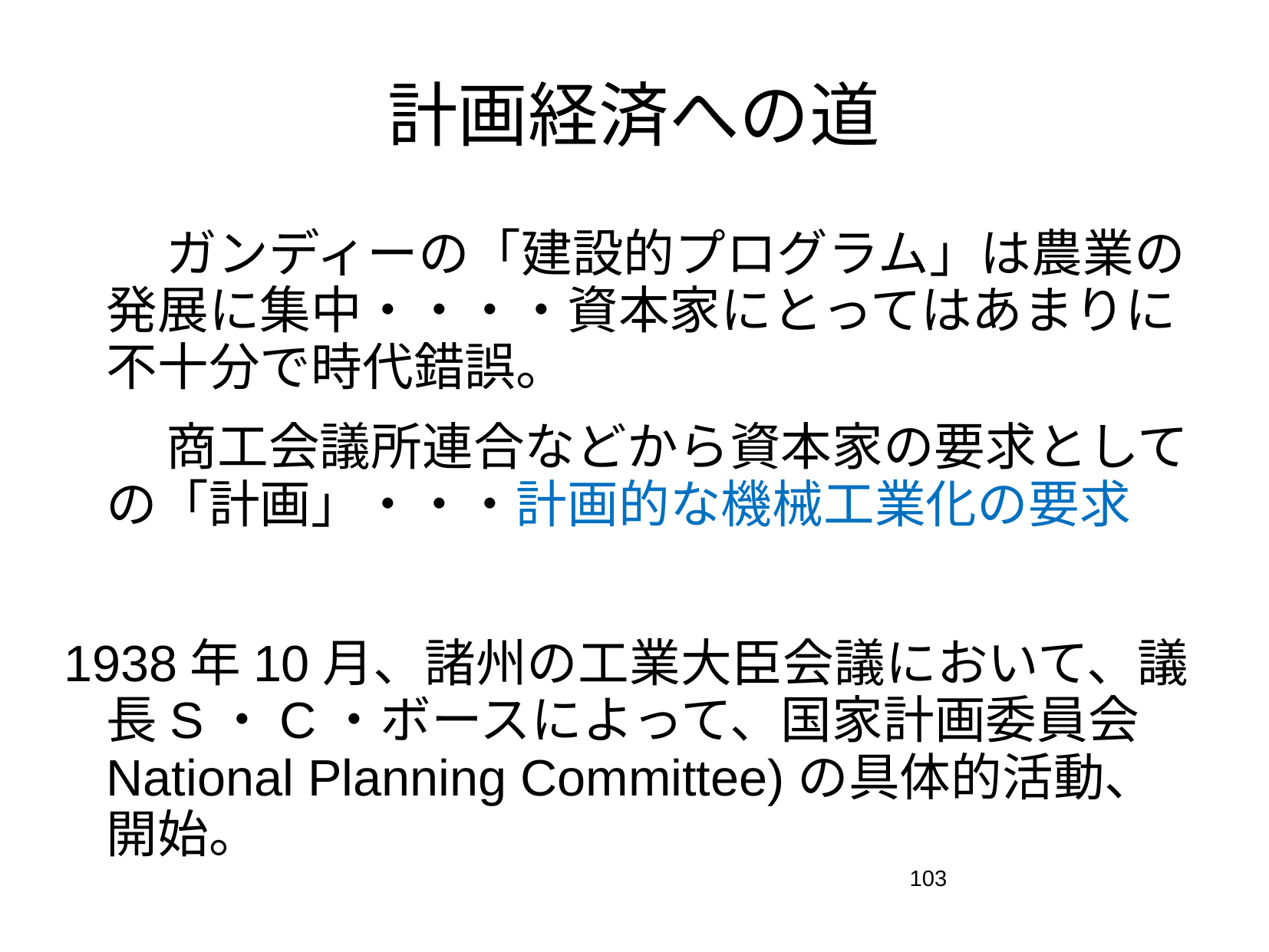

# 計画経済への道
　　ガンディーの「建設的プログラム」は農業の発展に集中・・・・資本家にとってはあまりに不十分で時代錯誤。
　　商工会議所連合などから資本家の要求としての「計画」・・・計画的な機械工業化の要求

1938年10月、諸州の工業大臣会議において、議長S・C・ボースによって、国家計画委員会National Planning Committee)の具体的活動、開始。
103